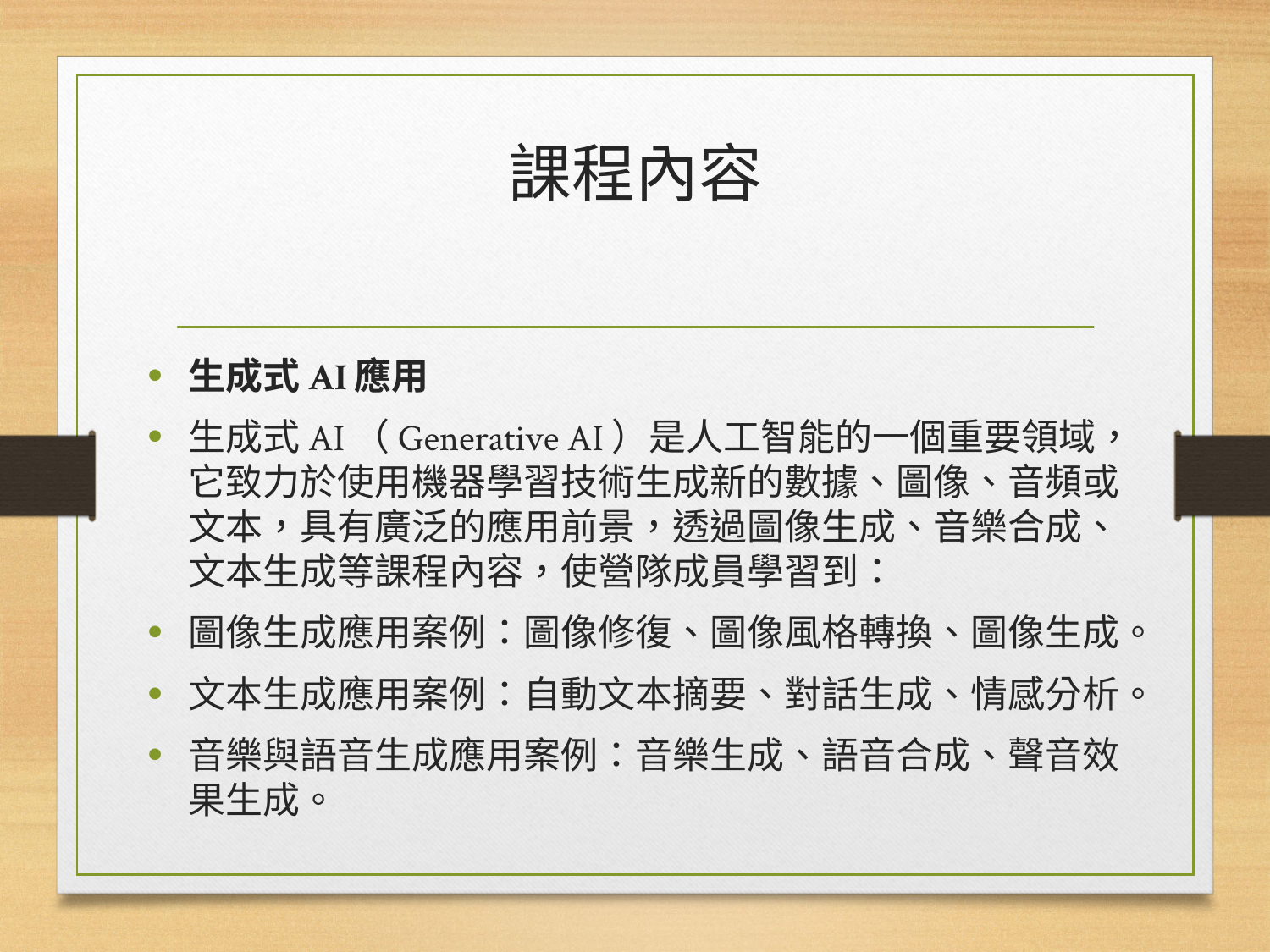

# 課程內容
生成式AI應用
生成式AI（Generative AI）是人工智能的一個重要領域，它致力於使用機器學習技術生成新的數據、圖像、音頻或文本，具有廣泛的應用前景，透過圖像生成、音樂合成、文本生成等課程內容，使營隊成員學習到：
圖像生成應用案例：圖像修復、圖像風格轉換、圖像生成。
文本生成應用案例：自動文本摘要、對話生成、情感分析。
音樂與語音生成應用案例：音樂生成、語音合成、聲音效果生成。